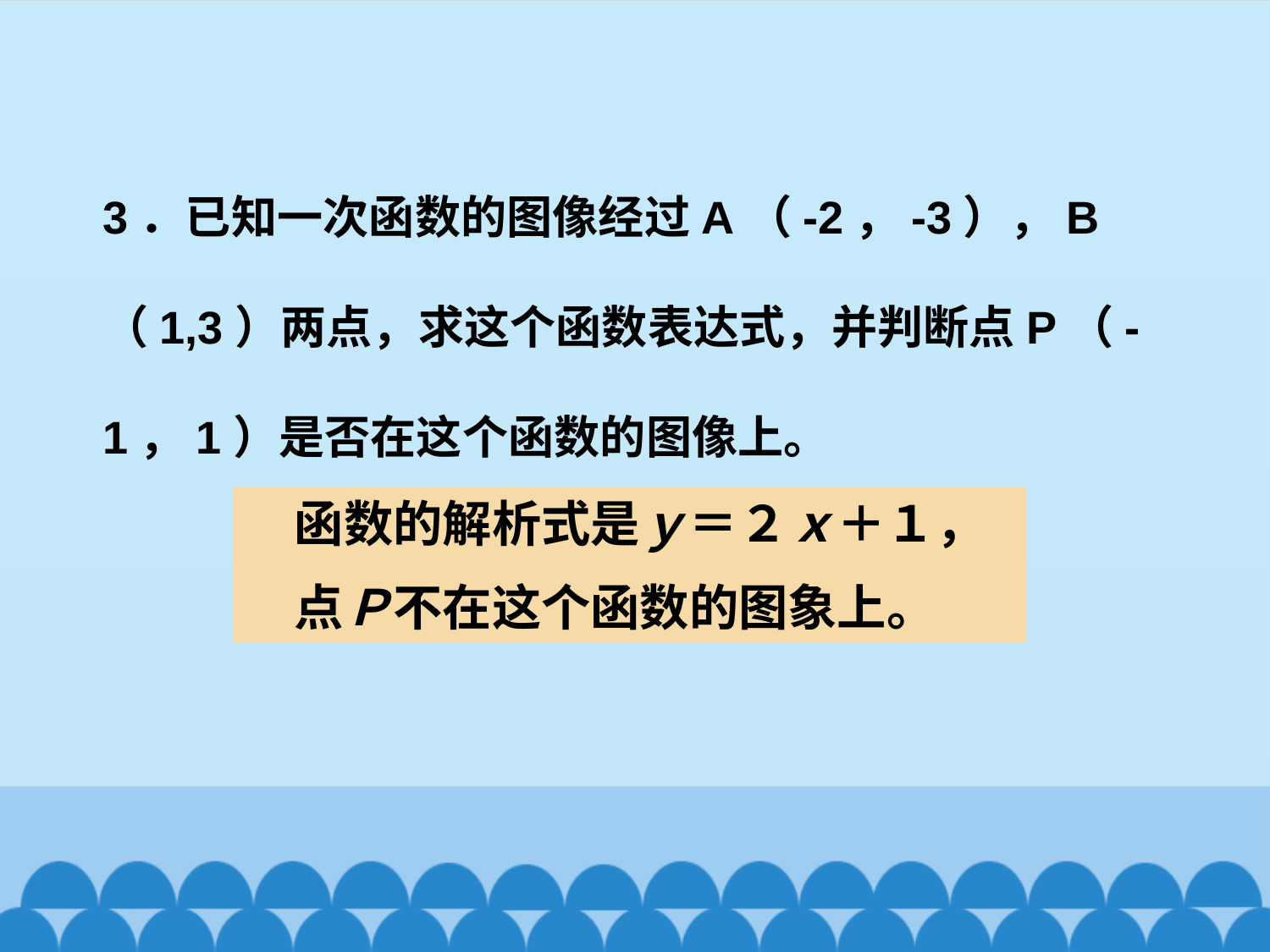

3．已知一次函数的图像经过A（-2，-3），B（1,3）两点，求这个函数表达式，并判断点P（-1，1）是否在这个函数的图像上。
　函数的解析式是ｙ＝２ｘ＋１，
　点Ｐ不在这个函数的图象上。